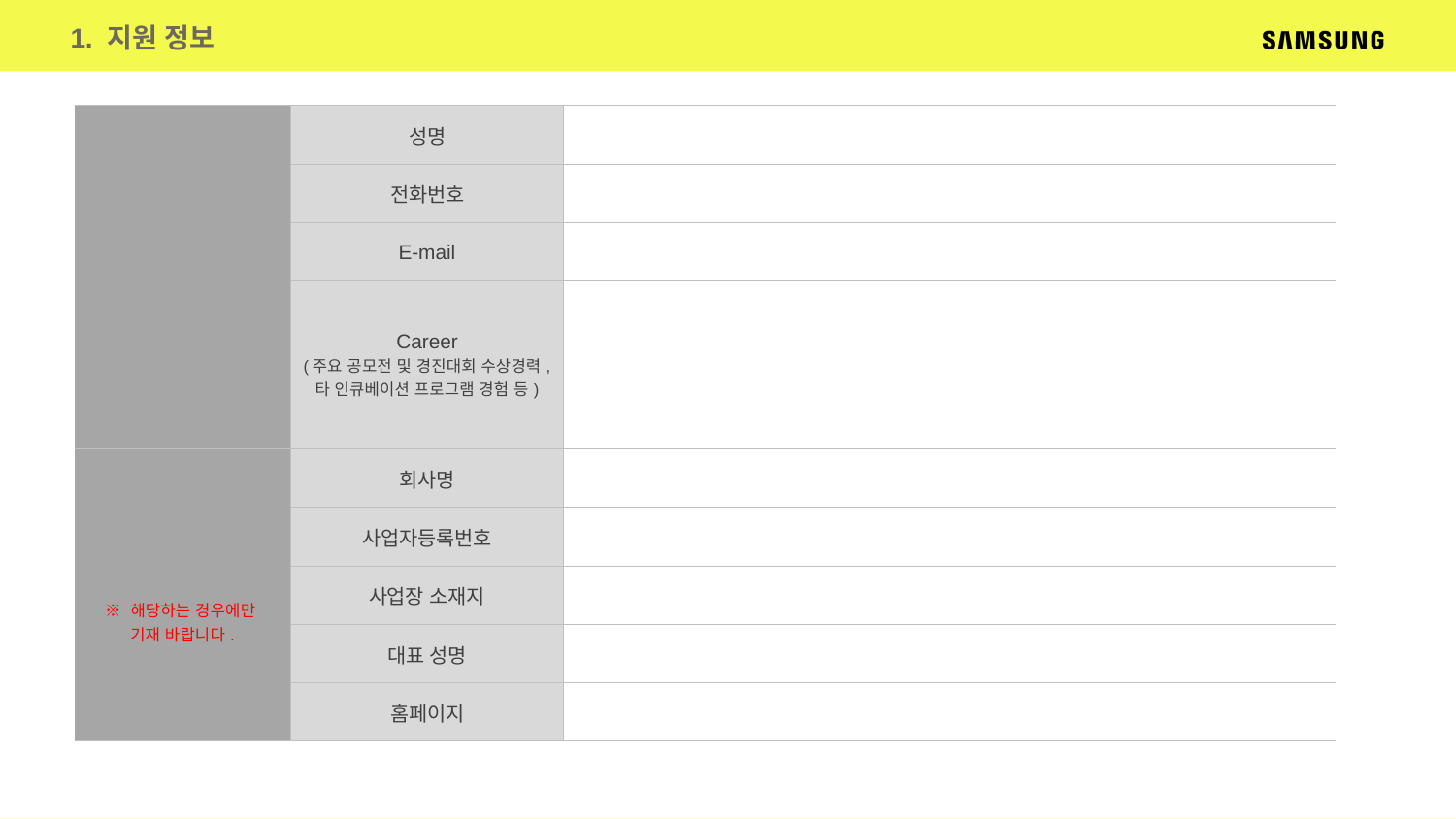

1. 지원 정보
| 팀 / 개인 대표자 정보 | 성명 |  |
| --- | --- | --- |
|  | 전화번호 |  |
|  | E-mail |  |
|  | Career (주요 공모전 및 경진대회 수상경력, 타 인큐베이션 프로그램 경험 등) |  |
| 회사 정보 ※ 해당하는 경우에만 기재 바랍니다. | 회사명 |  |
|  | 사업자등록번호 |  |
|  | 사업장 소재지 |  |
|  | 대표 성명 |  |
|  | 홈페이지 |  |